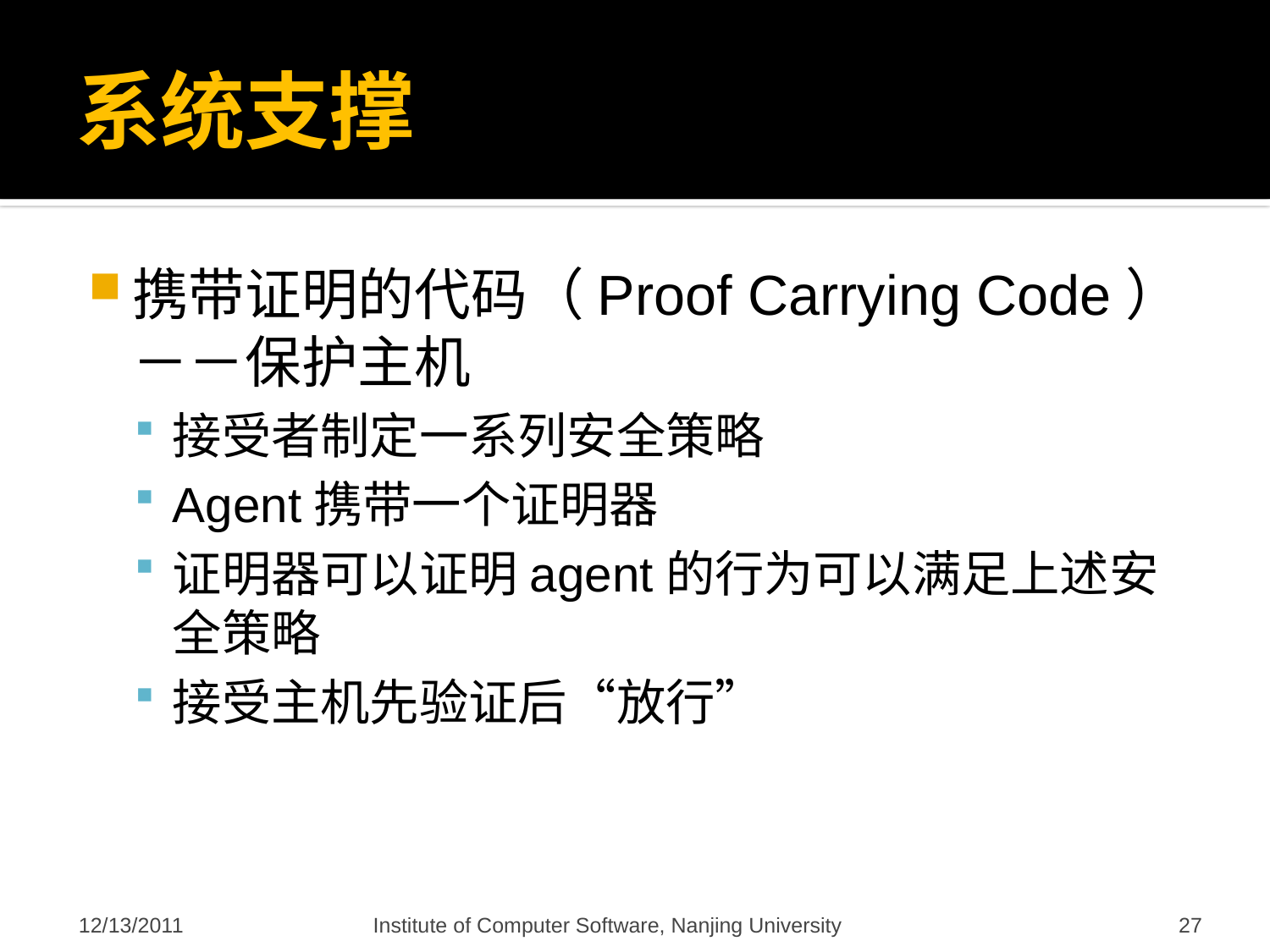

# 系统支撑
携带证明的代码（Proof Carrying Code） －－保护主机
接受者制定一系列安全策略
Agent携带一个证明器
证明器可以证明agent的行为可以满足上述安全策略
接受主机先验证后“放行”
27
12/13/2011
Institute of Computer Software, Nanjing University
27